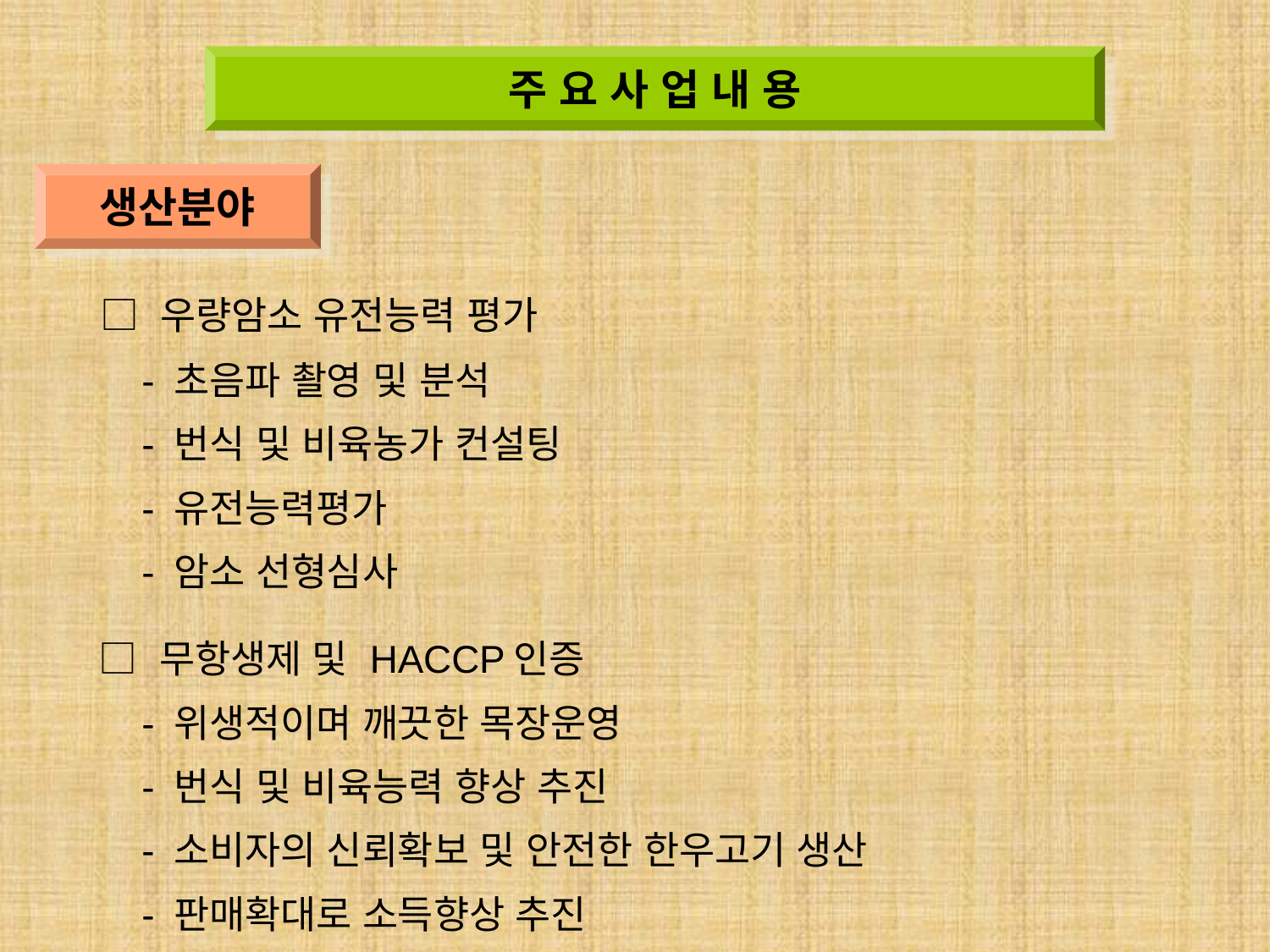

주 요 사 업 내 용
생산분야
| □ 우량암소 유전능력 평가 - 초음파 촬영 및 분석 - 번식 및 비육농가 컨설팅 - 유전능력평가 - 암소 선형심사 □ 무항생제 및 HACCP인증 - 위생적이며 깨끗한 목장운영 - 번식 및 비육능력 향상 추진 - 소비자의 신뢰확보 및 안전한 한우고기 생산 - 판매확대로 소득향상 추진 |
| --- |